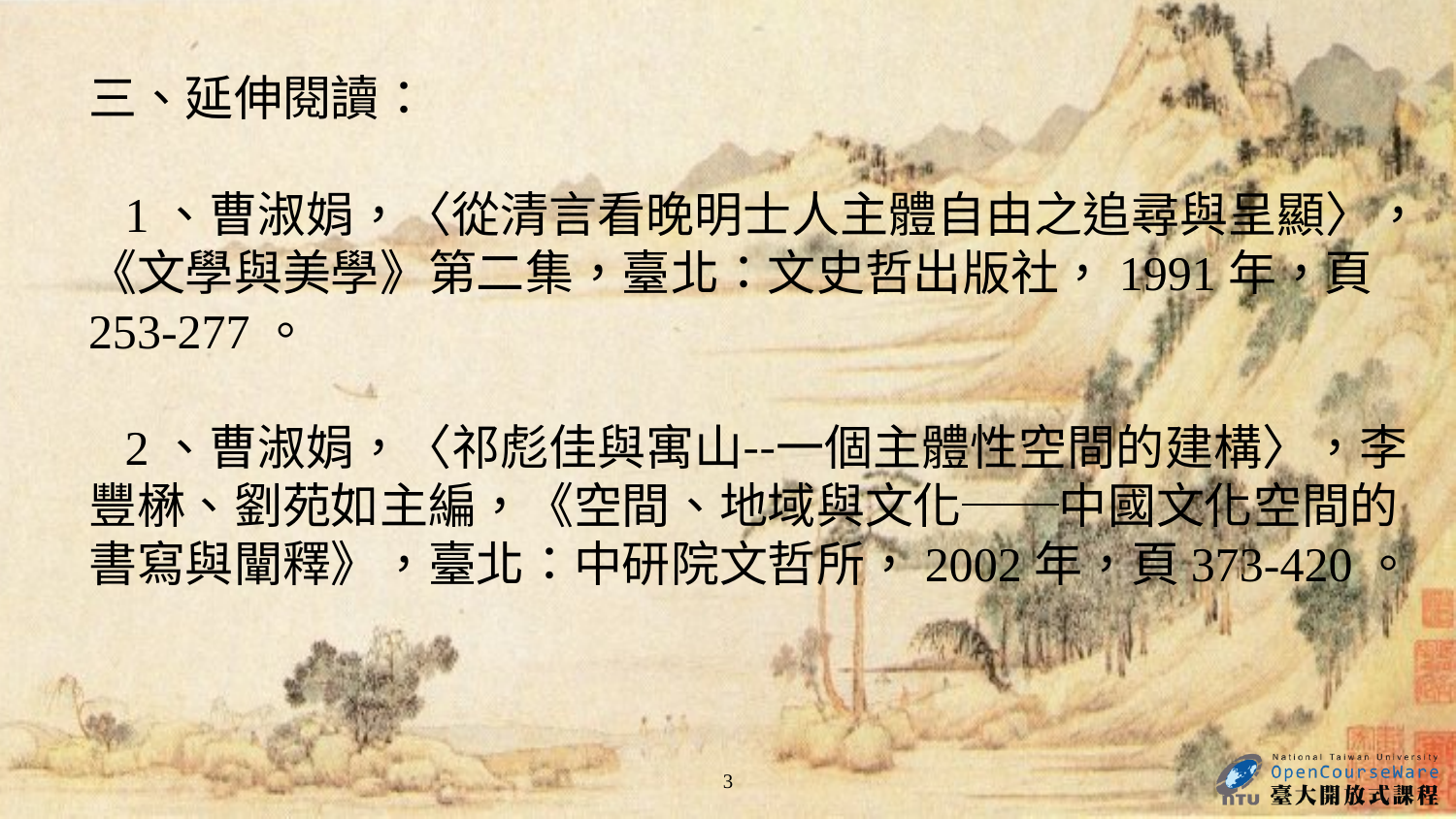

三、延伸閱讀：

   1、曹淑娟，〈從清言看晚明士人主體自由之追尋與呈顯〉，《文學與美學》第二集，臺北：文史哲出版社，1991年，頁253-277。

   2、曹淑娟，〈祁彪佳與寓山‑‑一個主體性空間的建構〉，李豐楙、劉苑如主編，《空間、地域與文化──中國文化空間的書寫與闡釋》，臺北：中研院文哲所，2002年，頁373-420。

3